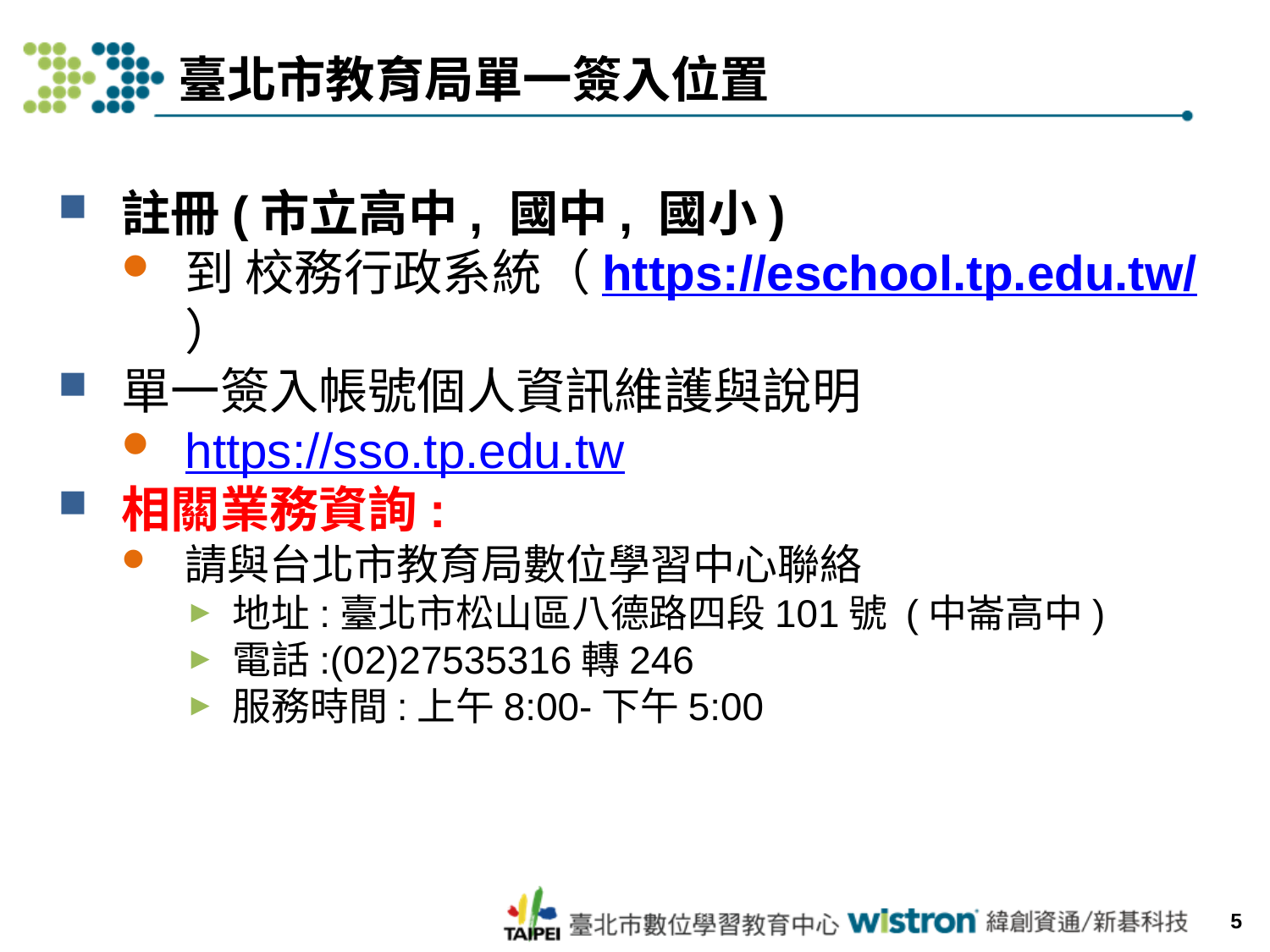

# 臺北市教育局單一簽入位置
註冊(市立高中, 國中, 國小)
到 校務行政系統（https://eschool.tp.edu.tw/）
單一簽入帳號個人資訊維護與說明
https://sso.tp.edu.tw
相關業務資詢:
請與台北市教育局數位學習中心聯絡
地址:臺北市松山區八德路四段101號 (中崙高中)
電話:(02)27535316轉246
服務時間:上午8:00-下午5:00

5